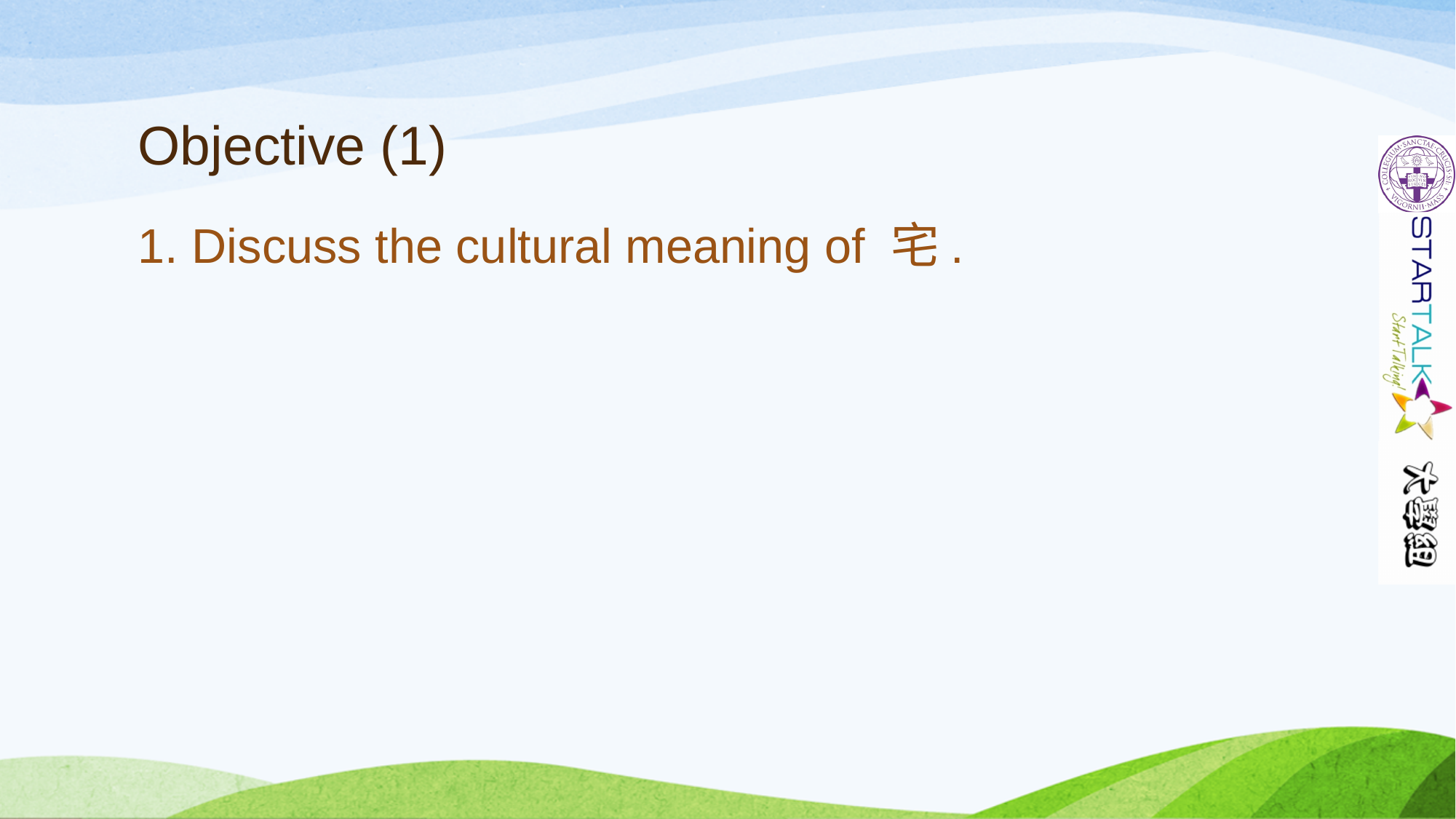

# Objective (1)
1. Discuss the cultural meaning of 宅.